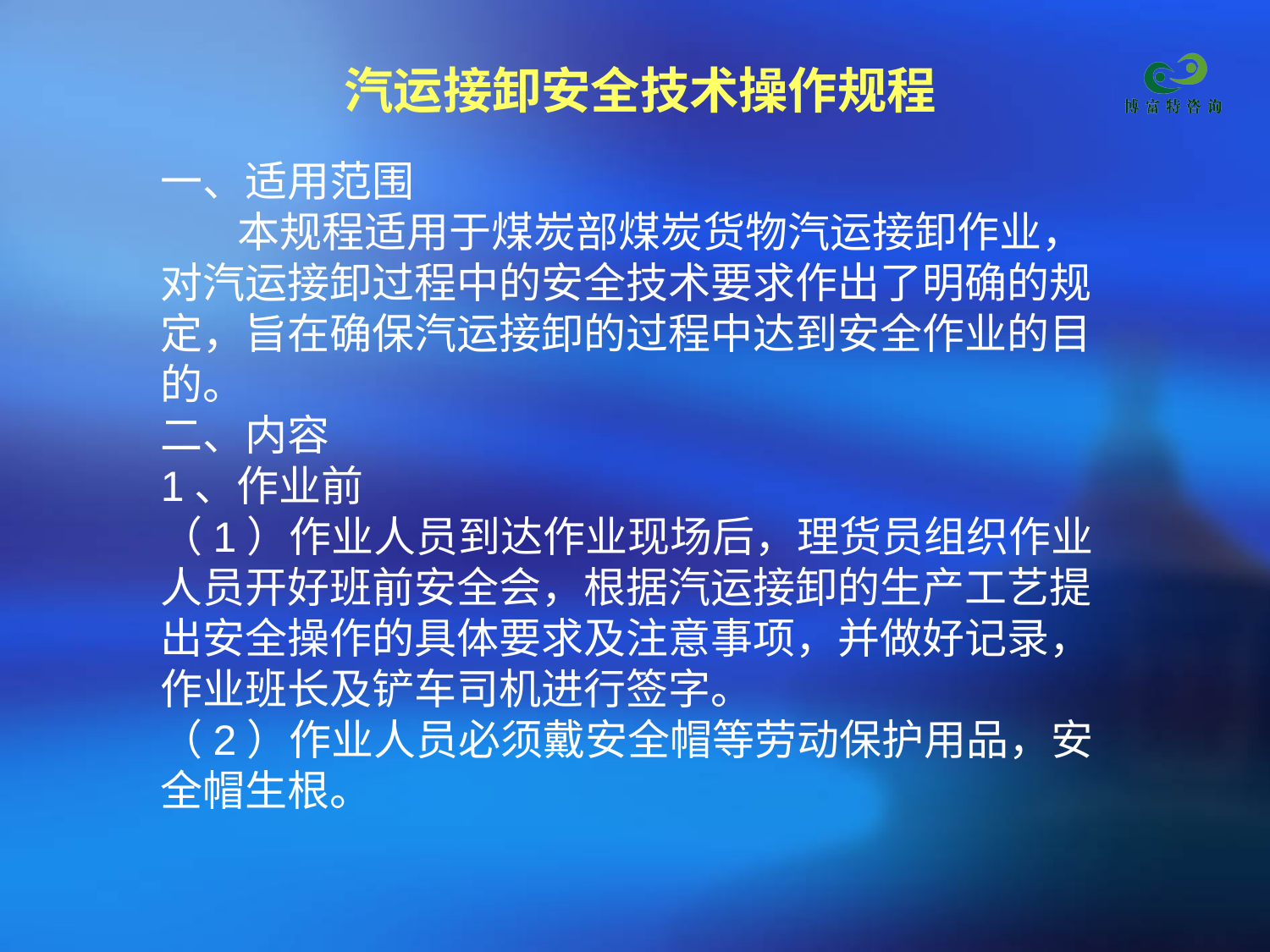

汽运接卸安全技术操作规程
一、适用范围
       本规程适用于煤炭部煤炭货物汽运接卸作业，对汽运接卸过程中的安全技术要求作出了明确的规定，旨在确保汽运接卸的过程中达到安全作业的目的。
二、内容
1、作业前
（1）作业人员到达作业现场后，理货员组织作业人员开好班前安全会，根据汽运接卸的生产工艺提出安全操作的具体要求及注意事项，并做好记录，作业班长及铲车司机进行签字。
（2）作业人员必须戴安全帽等劳动保护用品，安全帽生根。